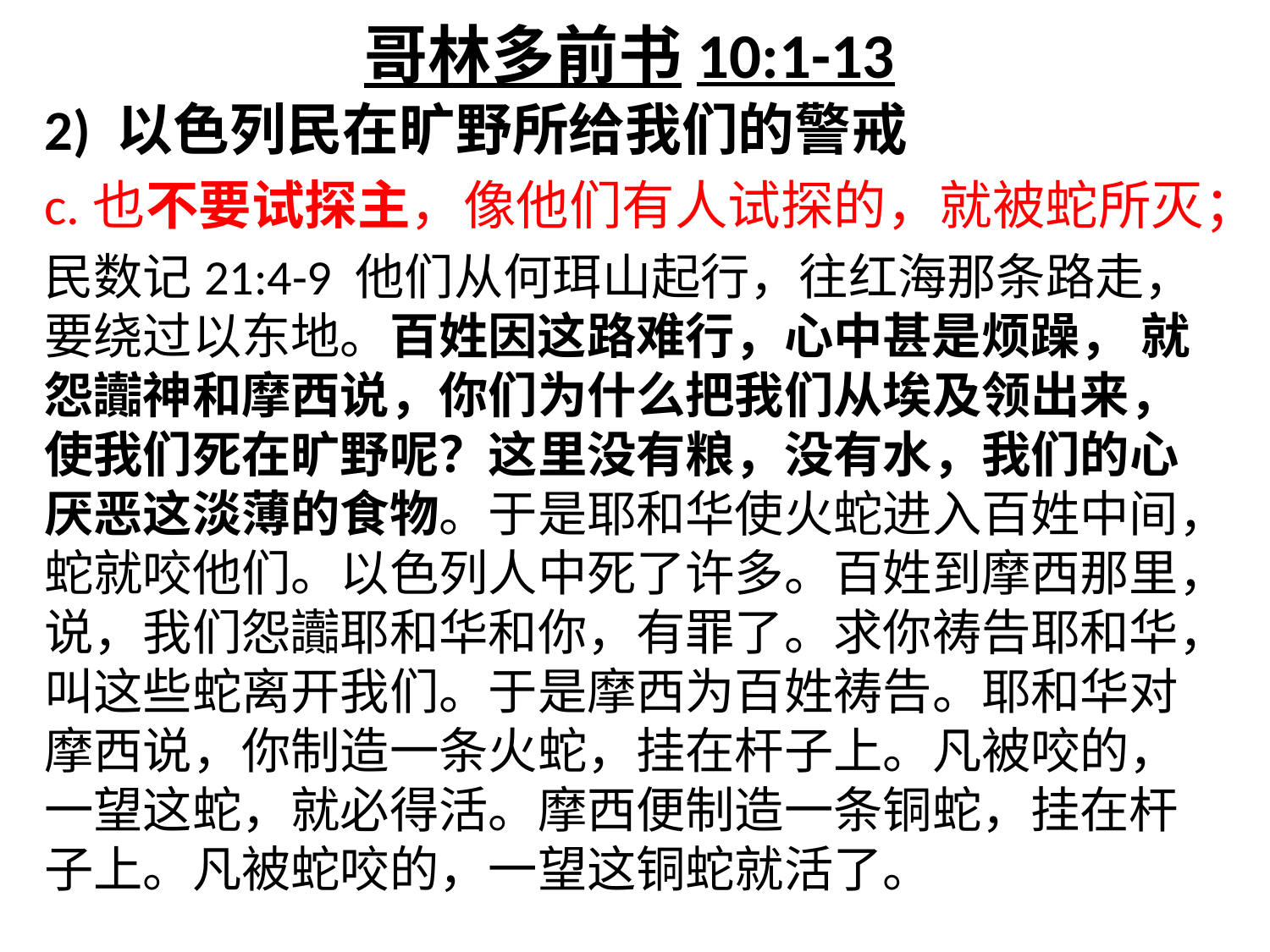

哥林多前书10:1-13
2) 以色列民在旷野所给我们的警戒
c.也不要试探主，像他们有人试探的，就被蛇所灭；
民数记21:4-9 他们从何珥山起行，往红海那条路走，要绕过以东地。百姓因这路难行，心中甚是烦躁， 就怨讟神和摩西说，你们为什么把我们从埃及领出来，使我们死在旷野呢？这里没有粮，没有水，我们的心厌恶这淡薄的食物。于是耶和华使火蛇进入百姓中间，蛇就咬他们。以色列人中死了许多。百姓到摩西那里，说，我们怨讟耶和华和你，有罪了。求你祷告耶和华，叫这些蛇离开我们。于是摩西为百姓祷告。耶和华对摩西说，你制造一条火蛇，挂在杆子上。凡被咬的，一望这蛇，就必得活。摩西便制造一条铜蛇，挂在杆子上。凡被蛇咬的，一望这铜蛇就活了。